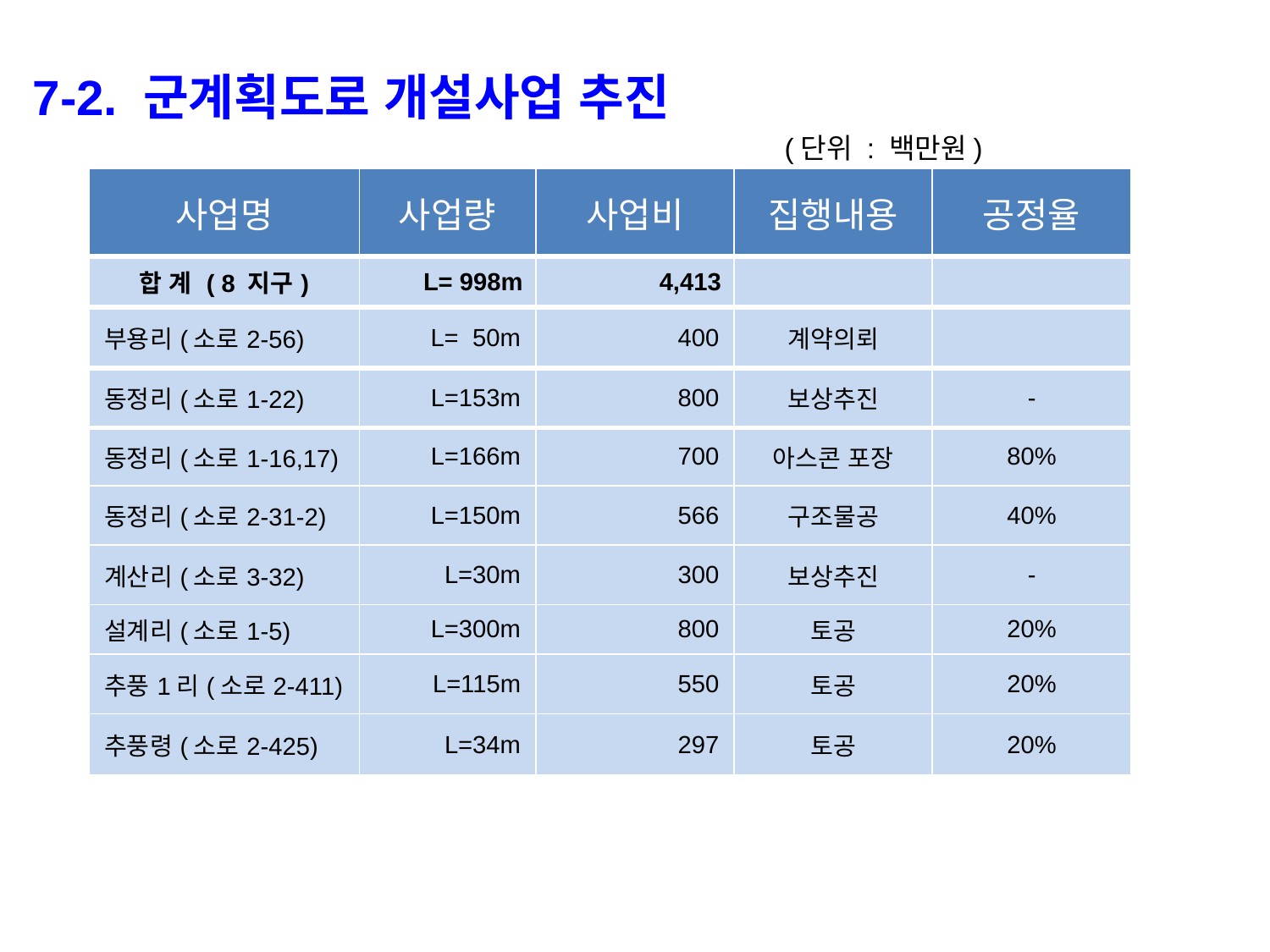

7-2. 군계획도로 개설사업 추진
                                                                                                (단위 : 백만원)
| 사업명 | 사업량 | 사업비 | 집행내용 | 공정율 |
| --- | --- | --- | --- | --- |
| 합 계 ( 8 지구) | L= 998m | 4,413 |  |  |
| 부용리(소로2-56) | L= 50m | 400 | 계약의뢰 |  |
| 동정리(소로1-22) | L=153m | 800 | 보상추진 | - |
| 동정리(소로1-16,17) | L=166m | 700 | 아스콘 포장 | 80% |
| 동정리(소로2-31-2) | L=150m | 566 | 구조물공 | 40% |
| 계산리(소로3-32) | L=30m | 300 | 보상추진 | - |
| 설계리(소로1-5) | L=300m | 800 | 토공 | 20% |
| 추풍1리(소로2-411) | L=115m | 550 | 토공 | 20% |
| 추풍령(소로2-425) | L=34m | 297 | 토공 | 20% |